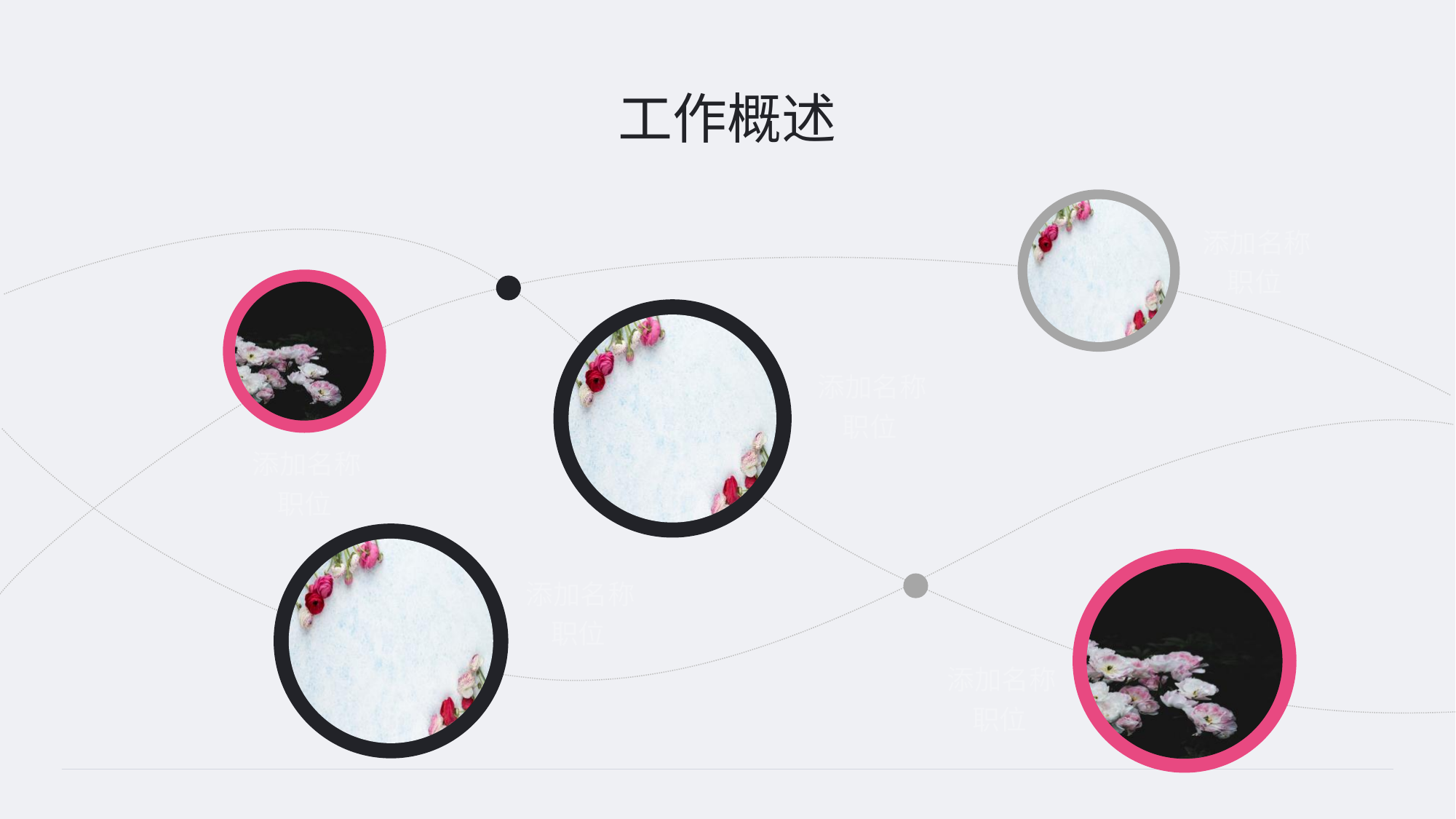

工作概述

添加名称
职位

添加名称
职位

添加名称
职位

添加名称
职位

添加名称
职位